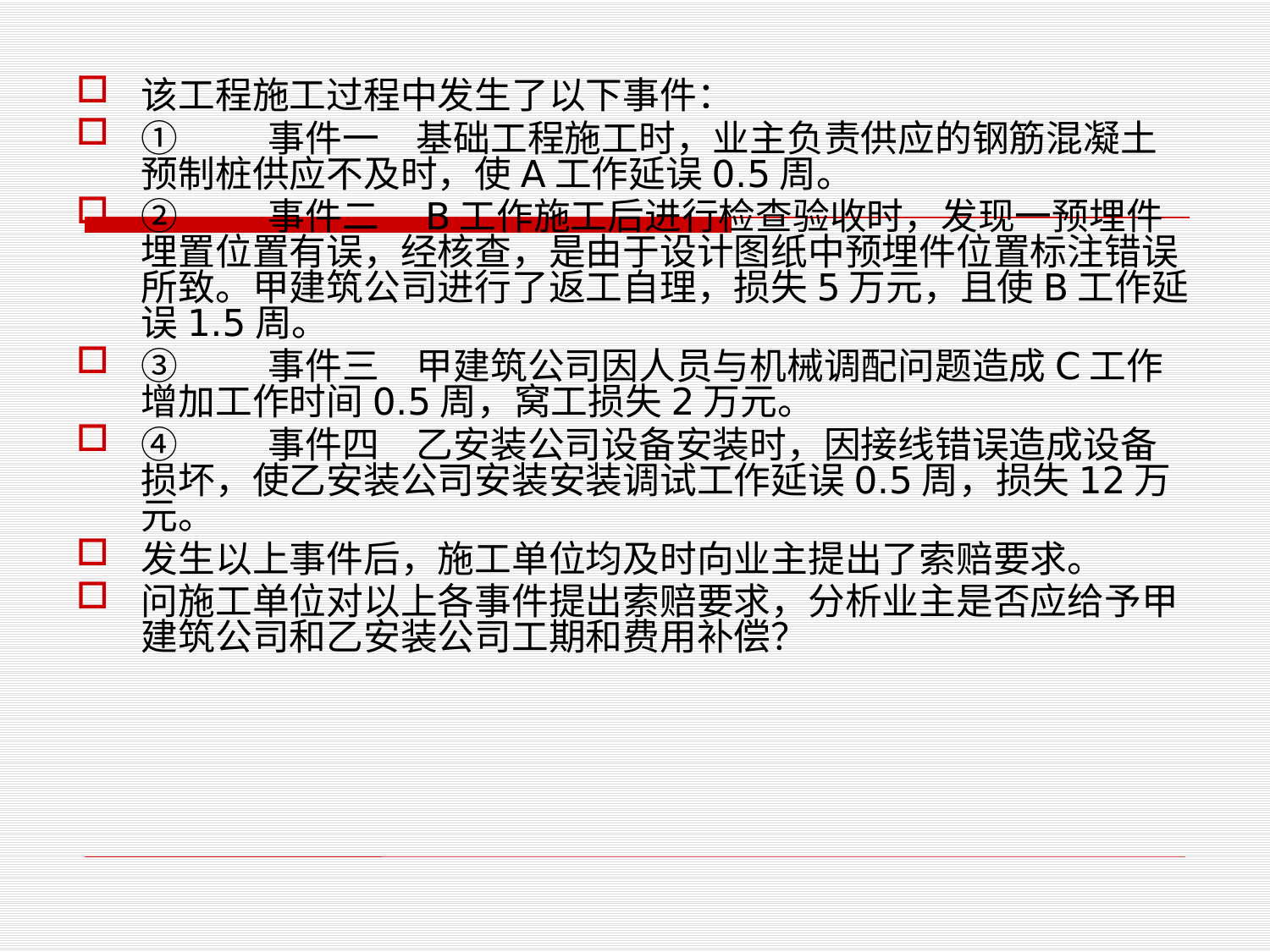

该工程施工过程中发生了以下事件：
①	事件一　基础工程施工时，业主负责供应的钢筋混凝土预制桩供应不及时，使A工作延误0.5周。
②	事件二　B工作施工后进行检查验收时，发现一预埋件埋置位置有误，经核查，是由于设计图纸中预埋件位置标注错误所致。甲建筑公司进行了返工自理，损失5万元，且使B工作延误1.5周。
③	事件三　甲建筑公司因人员与机械调配问题造成C工作增加工作时间0.5周，窝工损失2万元。
④	事件四　乙安装公司设备安装时，因接线错误造成设备损坏，使乙安装公司安装安装调试工作延误0.5周，损失12万元。
发生以上事件后，施工单位均及时向业主提出了索赔要求。
问施工单位对以上各事件提出索赔要求，分析业主是否应给予甲建筑公司和乙安装公司工期和费用补偿？